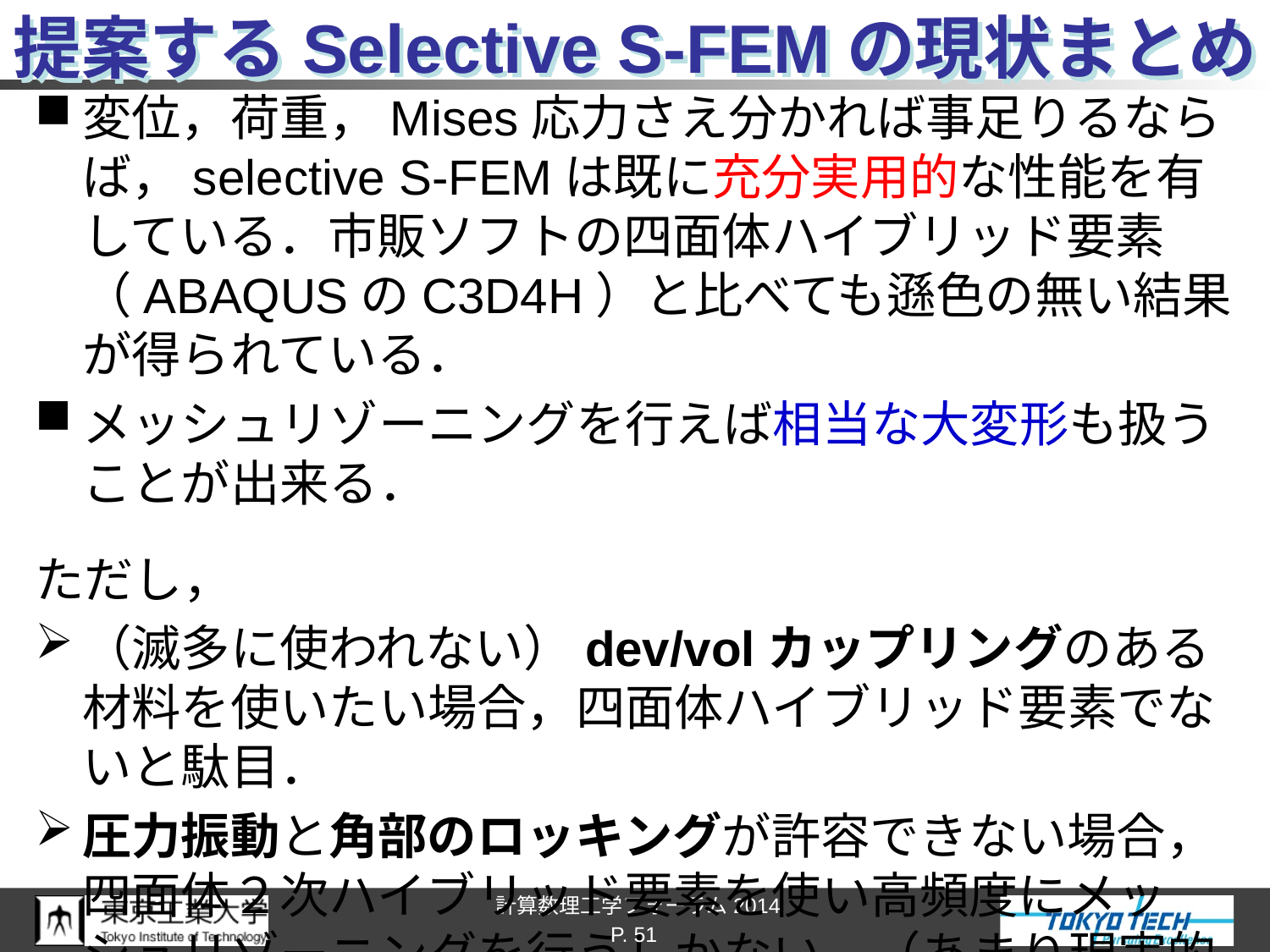

# 提案するSelective S-FEMの現状まとめ
変位，荷重，Mises応力さえ分かれば事足りるならば，selective S-FEMは既に充分実用的な性能を有している．市販ソフトの四面体ハイブリッド要素（ABAQUSのC3D4H）と比べても遜色の無い結果が得られている．
メッシュリゾーニングを行えば相当な大変形も扱うことが出来る．

ただし，
（滅多に使われない）dev/volカップリングのある材料を使いたい場合，四面体ハイブリッド要素でないと駄目．
圧力振動と角部のロッキングが許容できない場合，四面体２次ハイブリッド要素を使い高頻度にメッシュリゾーニングを行うしかない．（あまり現実的でない．）
P. 51